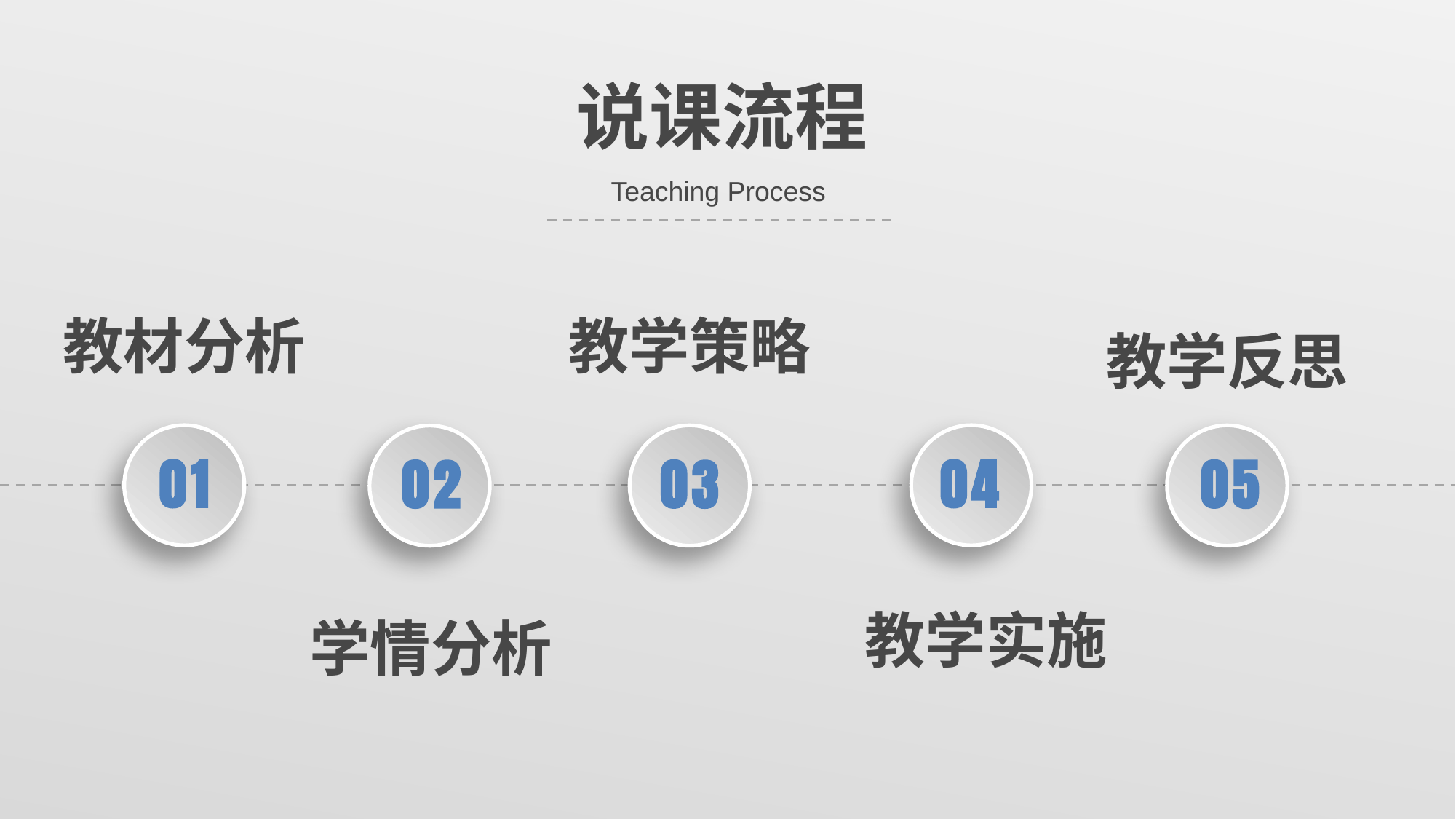

说课流程
Teaching Process
教材分析
教学策略
教学反思

01

04

03

05

02
教学实施
学情分析